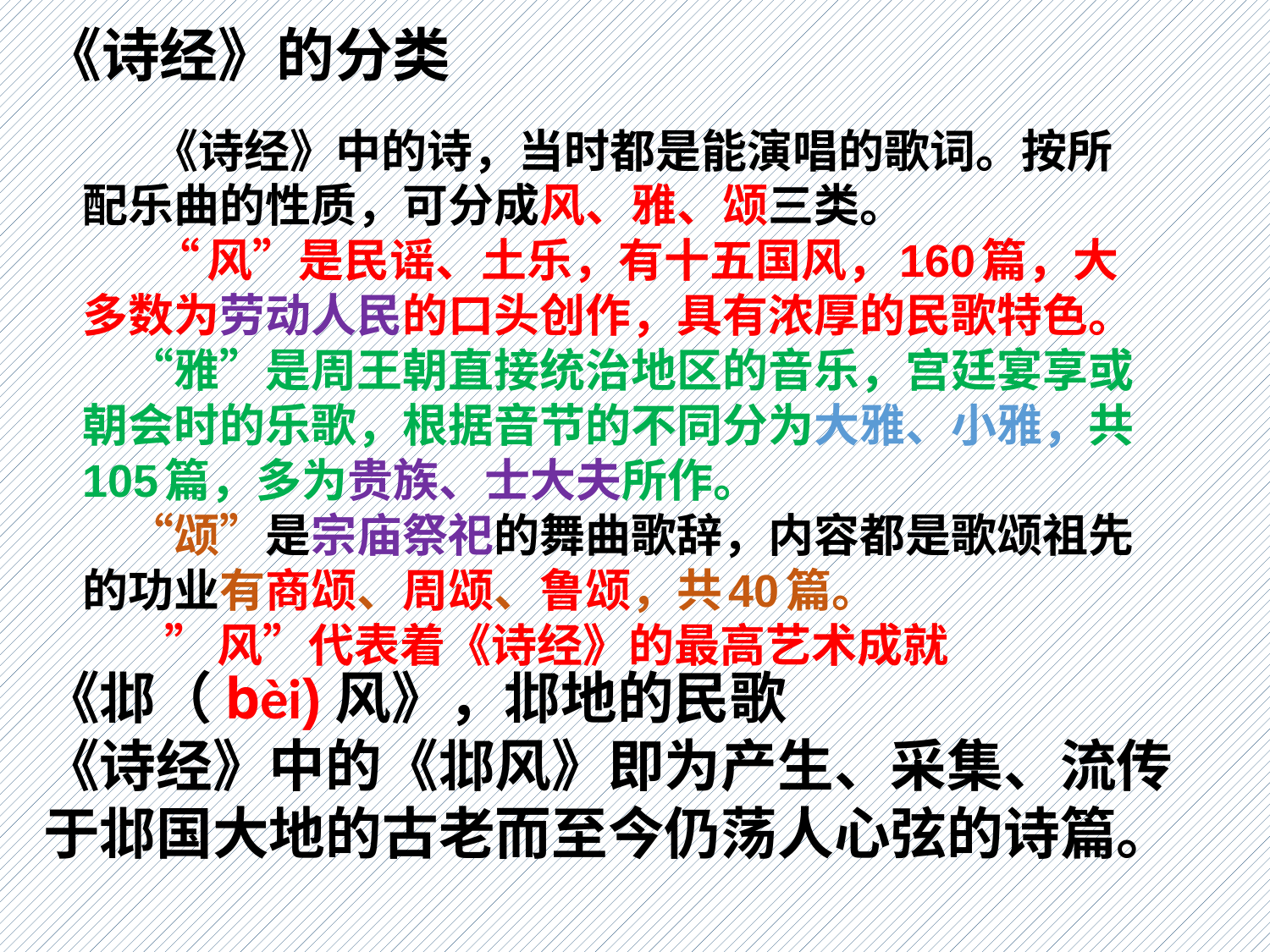

# 《诗经》的分类
       《诗经》中的诗，当时都是能演唱的歌词。按所配乐曲的性质，可分成风、雅、颂三类。
       “风”是民谣、土乐，有十五国风，160篇，大多数为劳动人民的口头创作，具有浓厚的民歌特色。
　“雅”是周王朝直接统治地区的音乐，宫廷宴享或朝会时的乐歌，根据音节的不同分为大雅、小雅，共105篇，多为贵族、士大夫所作。
　“颂”是宗庙祭祀的舞曲歌辞，内容都是歌颂祖先的功业有商颂、周颂、鲁颂，共40篇。
        ”风”代表着《诗经》的最高艺术成就

《邶（bèi)风》，邶地的民歌
《诗经》中的《邶风》即为产生、采集、流传于邶国大地的古老而至今仍荡人心弦的诗篇。